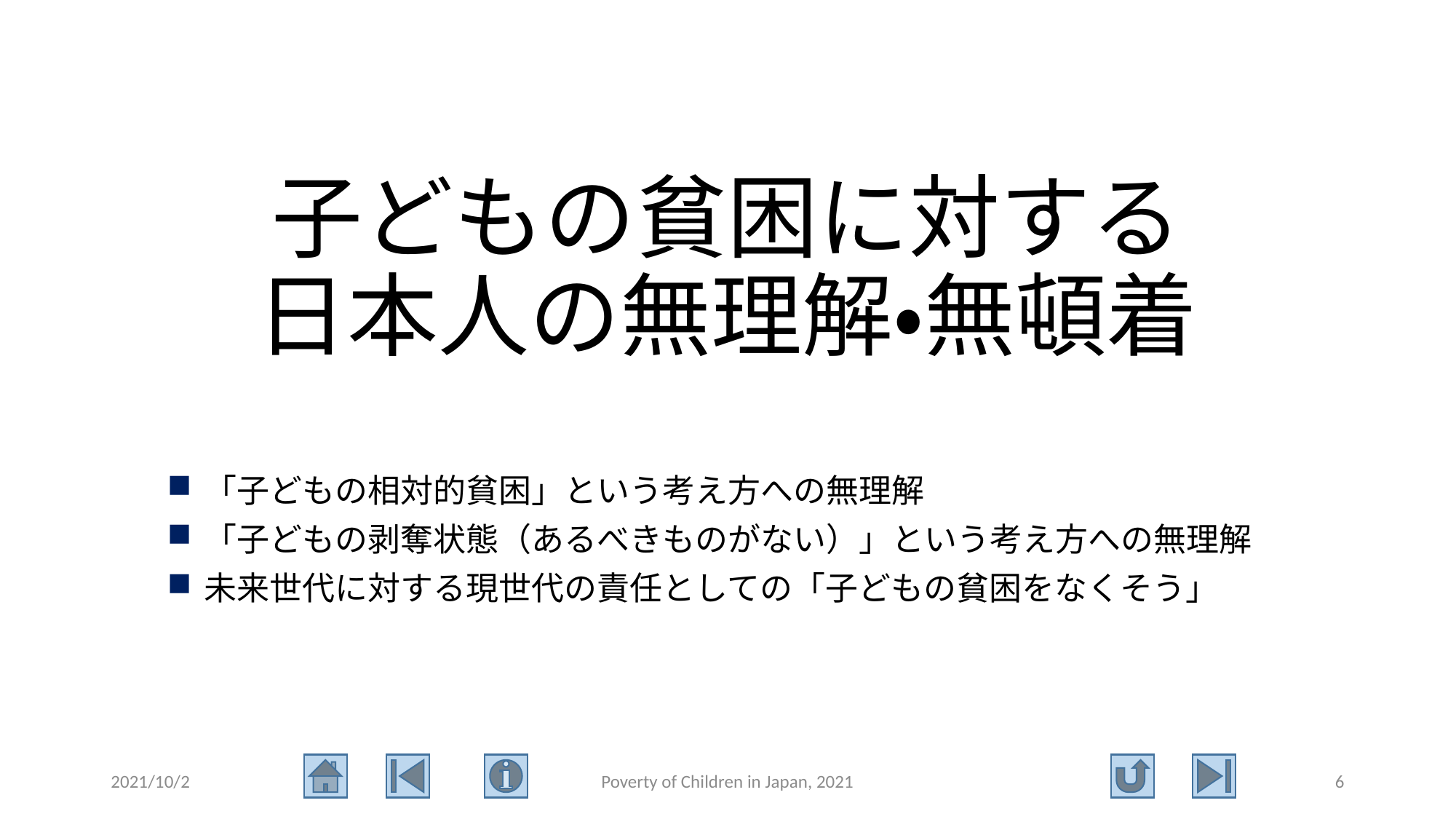

# 子どもの貧困に対する 日本人の無理解・無頓着
「子どもの相対的貧困」という考え方への無理解
「子どもの剥奪状態（あるべきものがない）」という考え方への無理解
未来世代に対する現世代の責任としての「子どもの貧困をなくそう」
2021/10/2
Poverty of Children in Japan, 2021
6